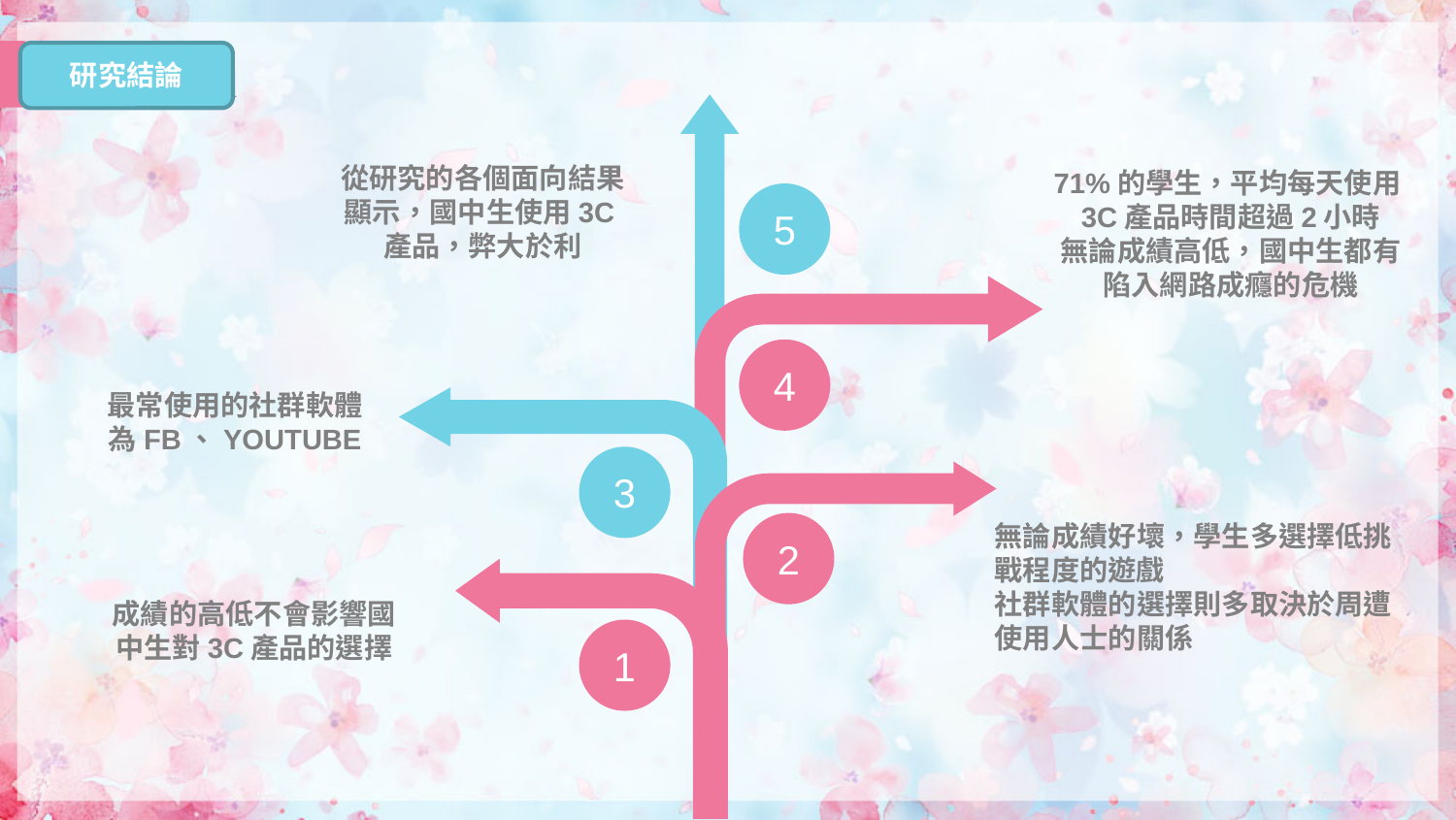

研究結論

從研究的各個面向結果顯示，國中生使用3C產品，弊大於利
71%的學生，平均每天使用3C產品時間超過2小時
無論成績高低，國中生都有陷入網路成癮的危機
5

4
最常使用的社群軟體為FB、YOUTUBE

3

2
無論成績好壞，學生多選擇低挑戰程度的遊戲
社群軟體的選擇則多取決於周遭使用人士的關係

成績的高低不會影響國中生對3C產品的選擇

1